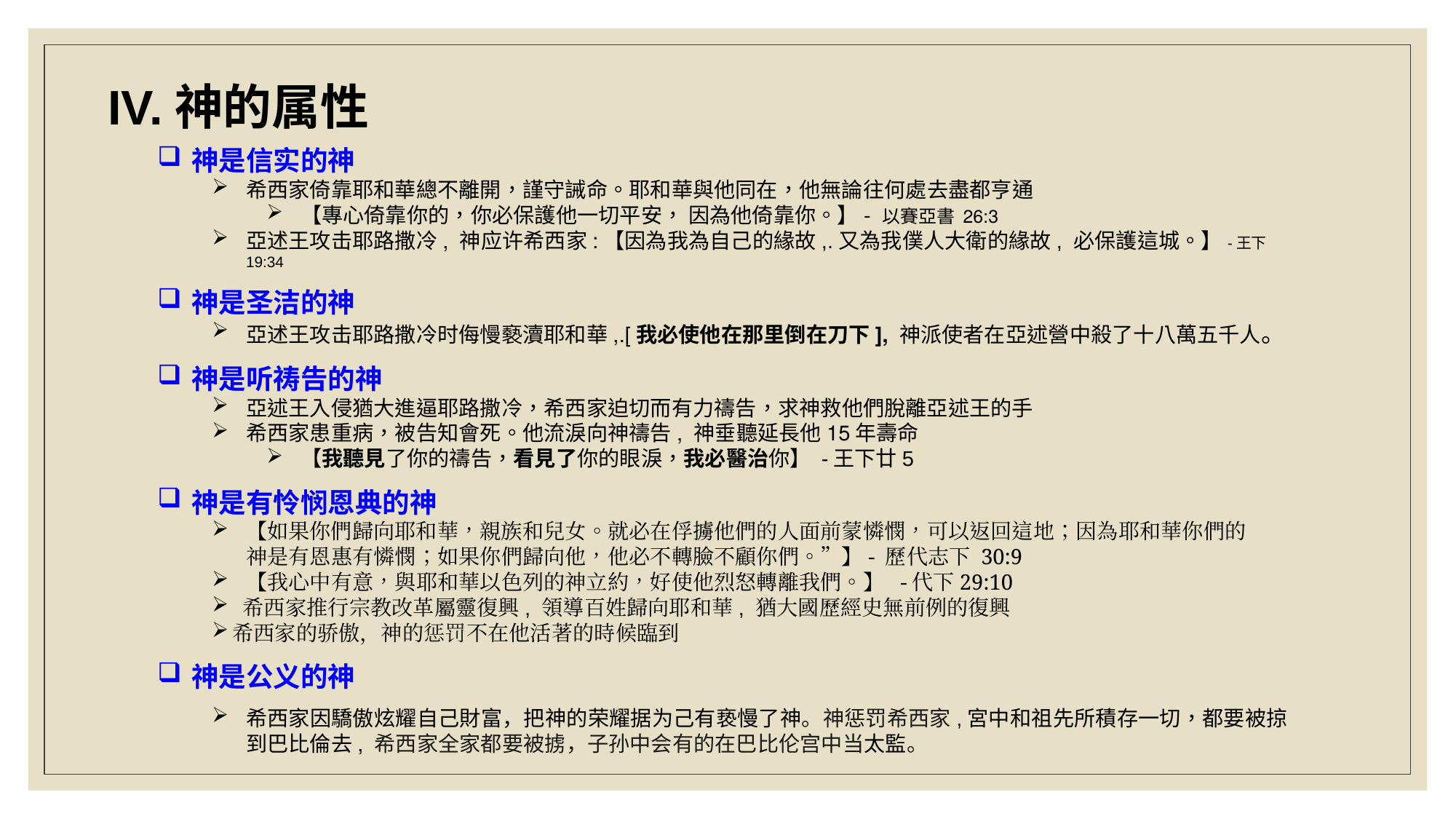

IV.神的属性

神是信实的神
希西家倚靠耶和華總不離開，謹守誡命。耶和華與他同在，他無論往何處去盡都亨通
【專心倚靠你的，你必保護他一切平安， 因為他倚靠你。】- ‭‭以賽亞書‬ ‭26:3‭
亞述王攻击耶路撒冷, 神应许希西家:【因為我為自己的緣故,.又為我僕人大衛的緣故, 必保護這城。】-王下19:34

神是圣洁的神
亞述王攻击耶路撒冷时侮慢褻瀆耶和華,.[我必使他在那里倒在刀下], 神派使者在亞述營中殺了十八萬五千人。

神是听祷告的神
亞述王入侵猶大進逼耶路撒冷，希西家迫切而有力禱告，求神救他們脫離亞述王的手
希西家患重病，被告知會死。他流淚向神禱告, 神垂聽延長他15年壽命
【我聽見了你的禱告，看見了你的眼淚，我必醫治你】 -王下廿5

神是有怜悯恩典的神
【如果你們歸向耶和華，親族和兒女。就必在俘擄他們的人面前蒙憐憫，可以返回這地；因為耶和華你們的　神是有恩惠有憐憫；如果你們歸向他，他必不轉臉不顧你們。”】- ‭‭歷代志下‬ ‭30:9
【我心中有意，與耶和華以色列的神立約，好使他烈怒轉離我們。】  -代下29:10
 希西家推行宗教改革屬靈復興, 領導百姓歸向耶和華, 猶大國歷經史無前例的復興
希西家的骄傲，神的惩罚不在他活著的時候臨到

神是公义的神
希西家因驕傲炫耀自己財富，把神的荣耀据为己有亵慢了神。神惩罚希西家,宮中和祖先所積存一切，都要被掠到巴比倫去, 希西家全家都要被掳，子孙中会有的在巴比伦宫中当太監。